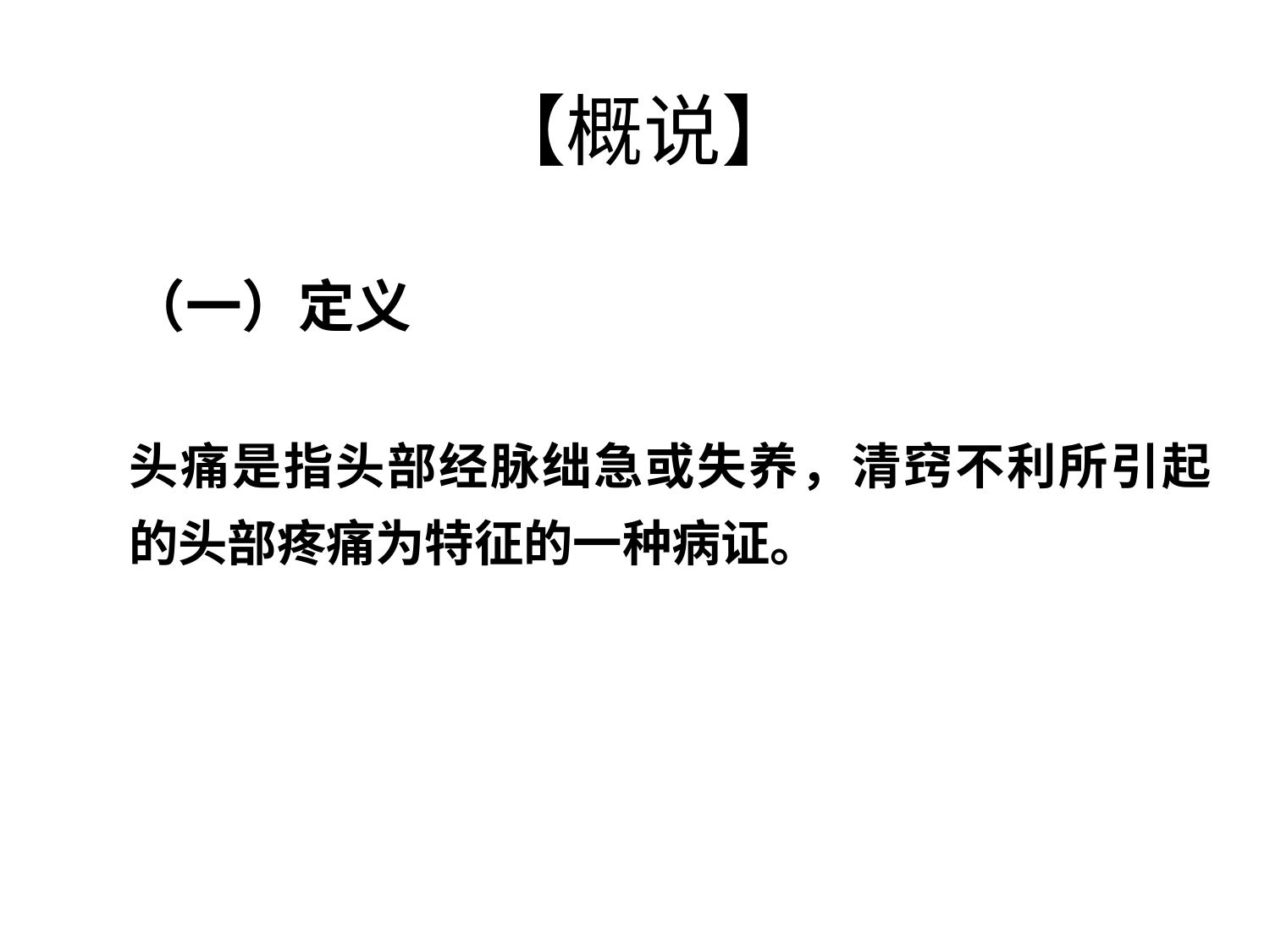

# 【概说】
（一）定义

头痛是指头部经脉绌急或失养，清窍不利所引起的头部疼痛为特征的一种病证。